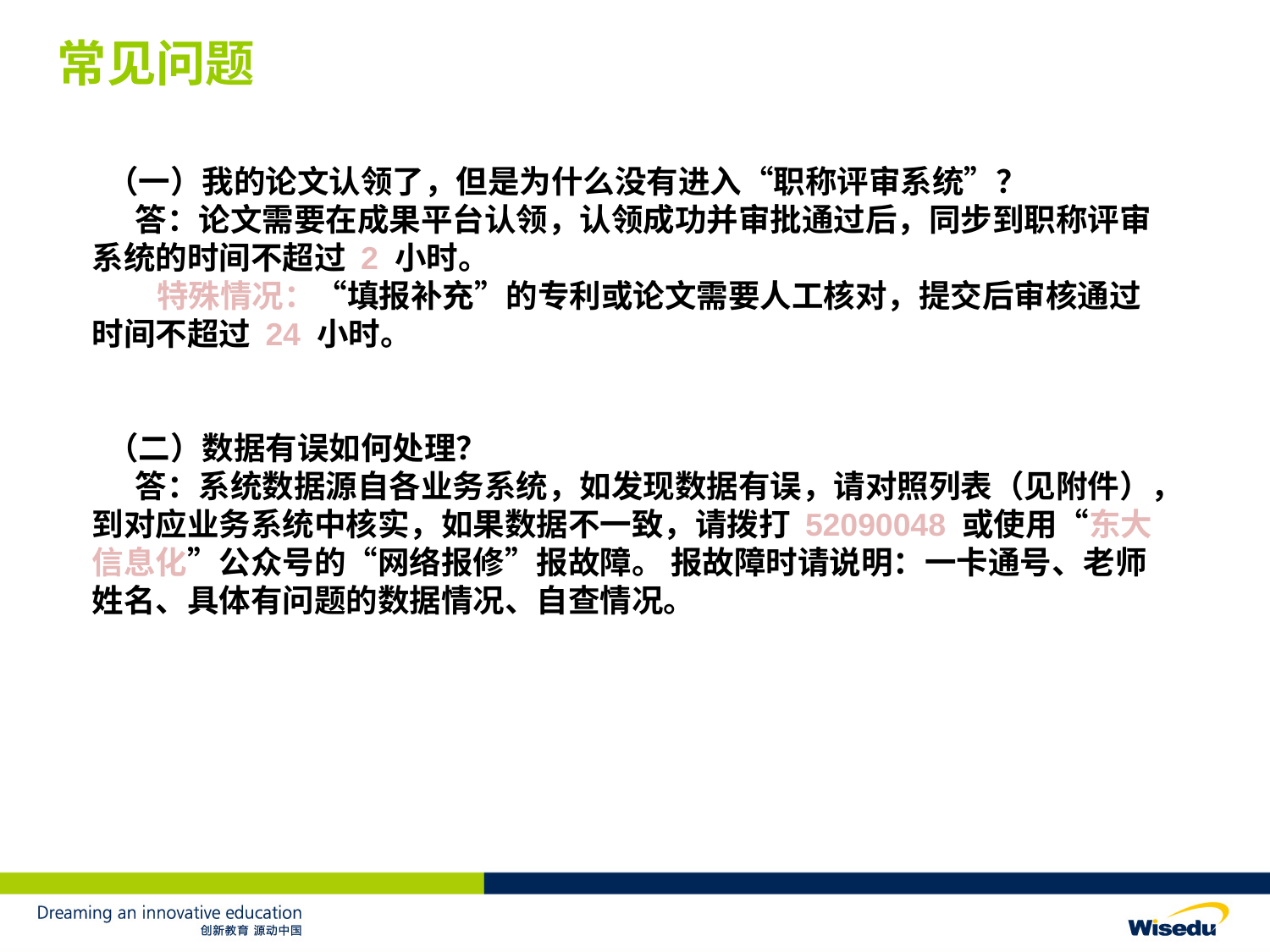

# 常见问题
 （一）我的论文认领了，但是为什么没有进入“职称评审系统”？
     答：论文需要在成果平台认领，认领成功并审批通过后，同步到职称评审系统的时间不超过 2 小时。
        特殊情况：“填报补充”的专利或论文需要人工核对，提交后审核通过时间不超过 24 小时。

 （二）数据有误如何处理？
     答：系统数据源自各业务系统，如发现数据有误，请对照列表（见附件），到对应业务系统中核实，如果数据不一致，请拨打 52090048 或使用“东大信息化”公众号的“网络报修”报故障。 报故障时请说明：一卡通号、老师姓名、具体有问题的数据情况、自查情况。